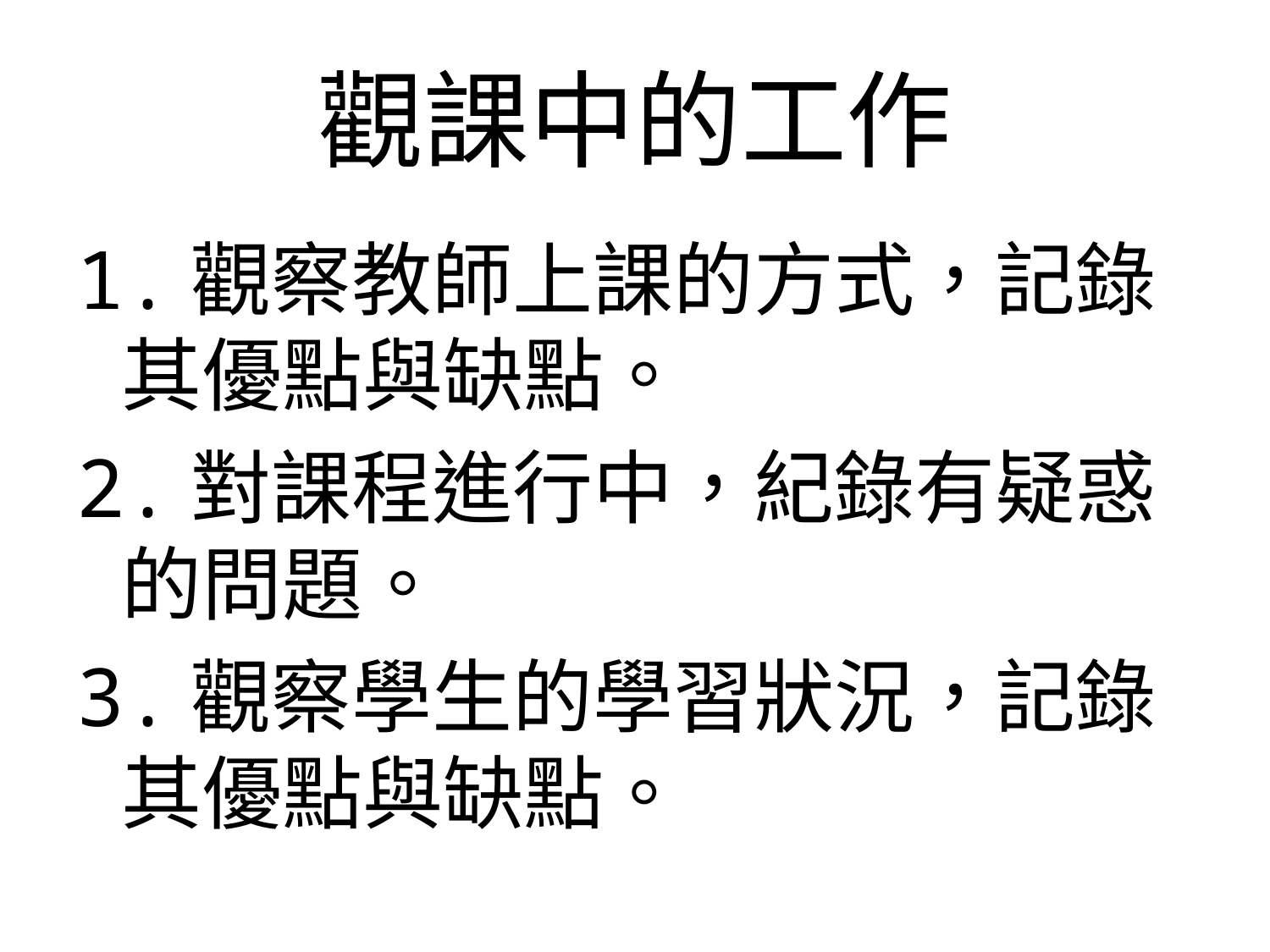

# 觀課中的工作
1.觀察教師上課的方式，記錄其優點與缺點。
2.對課程進行中，紀錄有疑惑的問題。
3.觀察學生的學習狀況，記錄其優點與缺點。